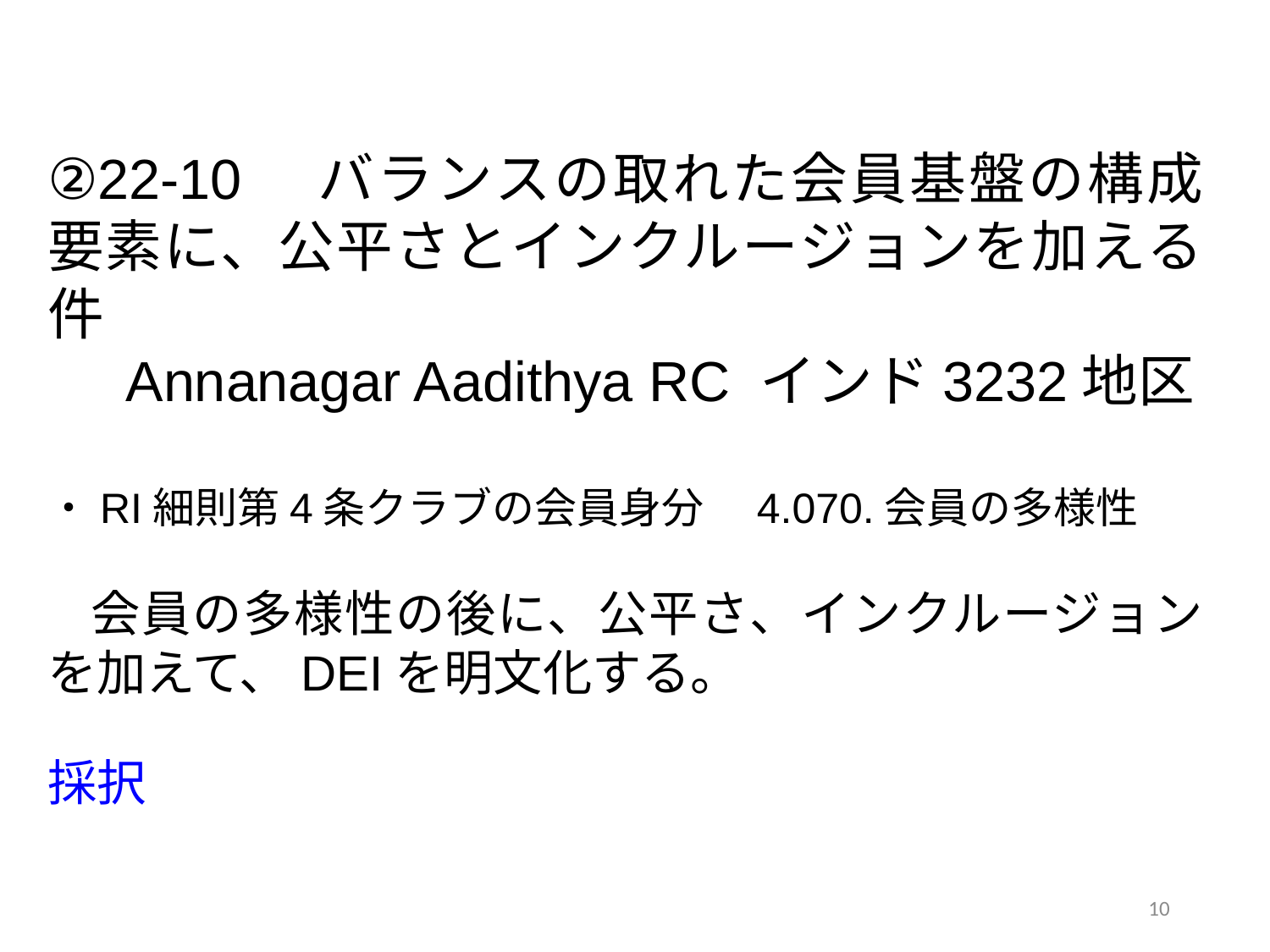

②22-10　バランスの取れた会員基盤の構成要素に、公平さとインクルージョンを加える件
     Annanagar Aadithya RC インド3232地区

・RI細則第4条クラブの会員身分　4.070.会員の多様性

　会員の多様性の後に、公平さ、インクルージョンを加えて、DEIを明文化する。

採択
10